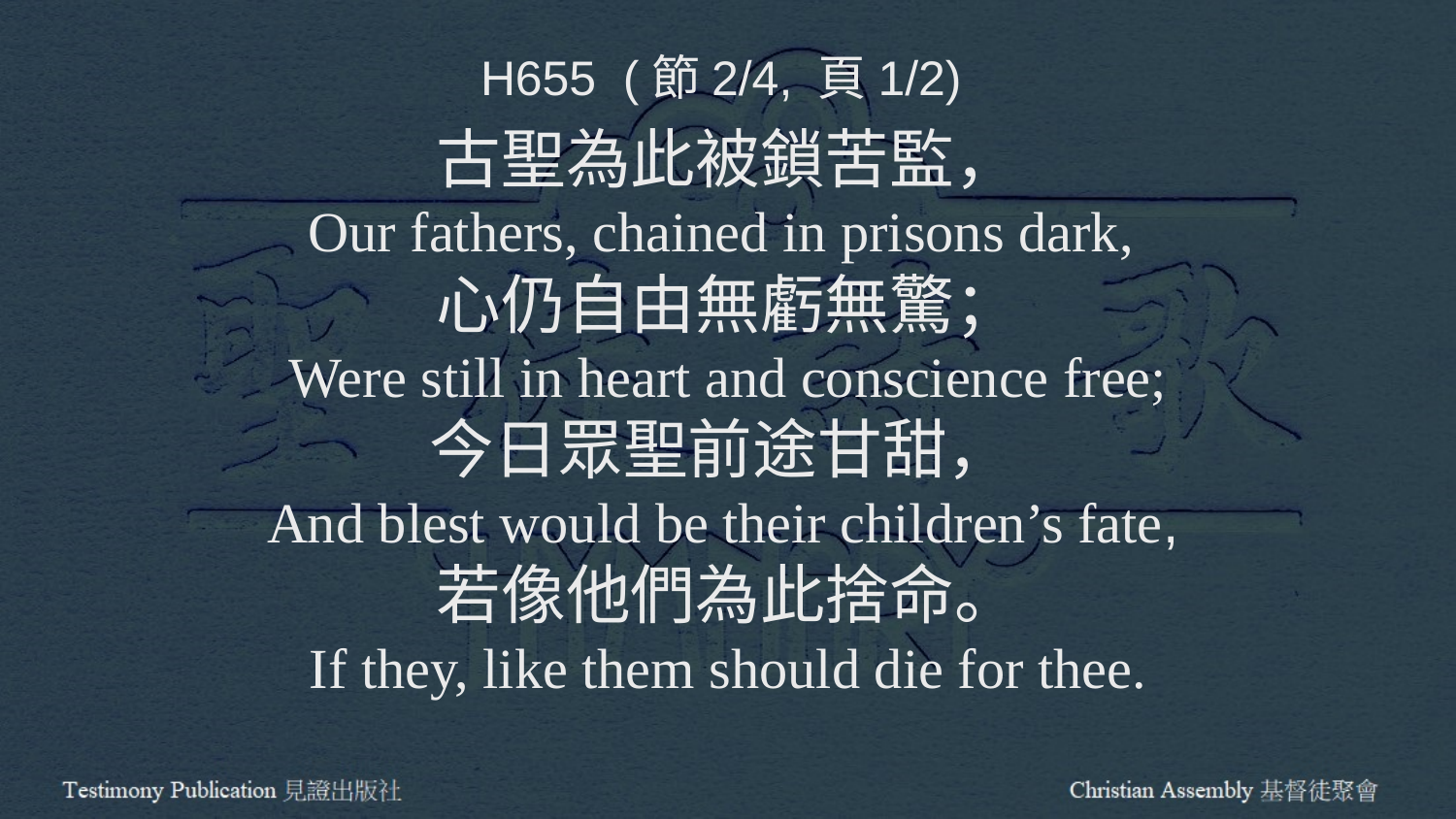

H655  (節2/4, 頁1/2)
古聖為此被鎖苦監，
Our fathers, chained in prisons dark,
心仍自由無虧無驚；
Were still in heart and conscience free;
今日眾聖前途甘甜，
And blest would be their children’s fate,
若像他們為此捨命。
If they, like them should die for thee.